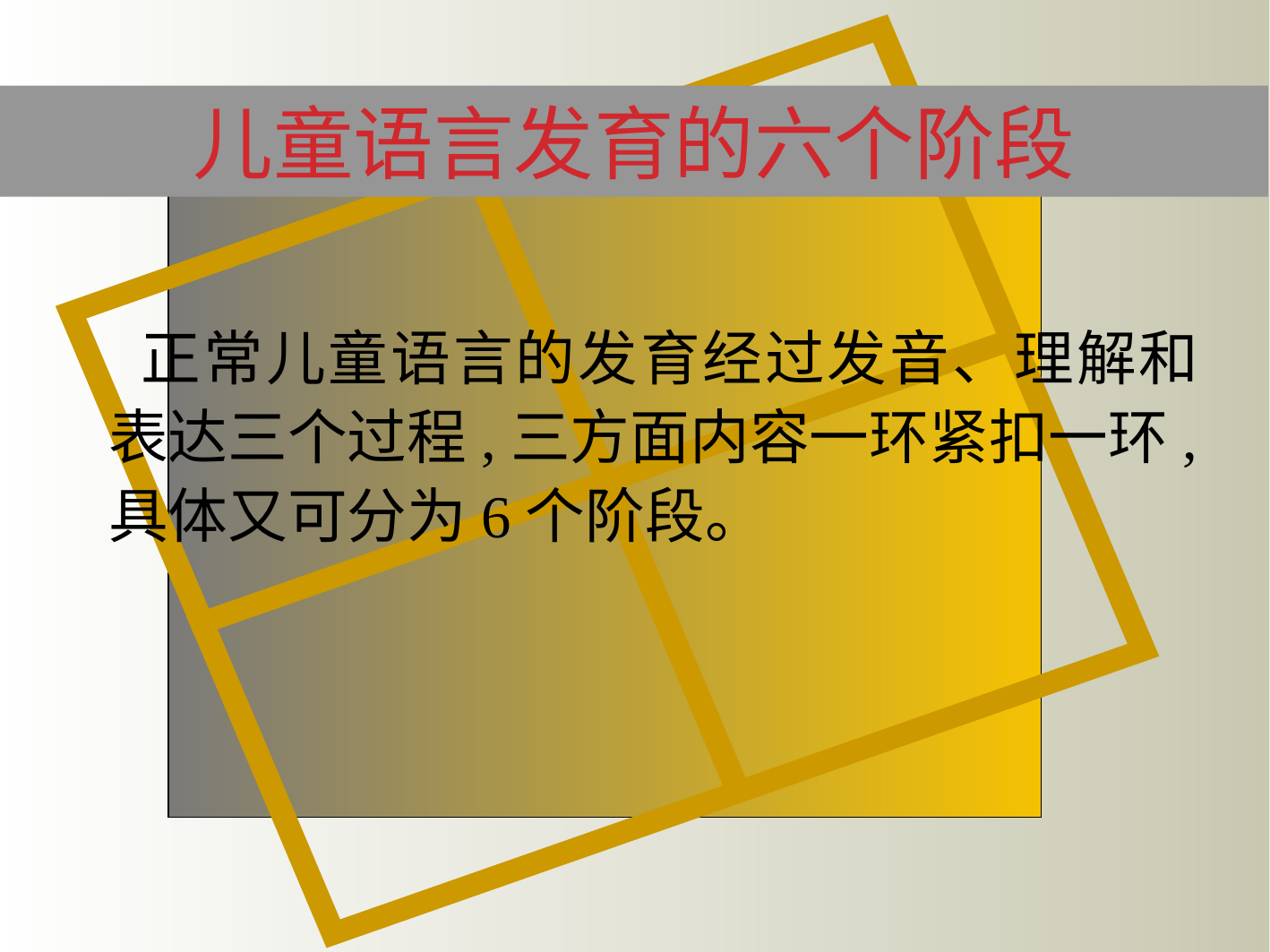

# 儿童语言发育的六个阶段

 正常儿童语言的发育经过发音、理解和表达三个过程,三方面内容一环紧扣一环,具体又可分为6个阶段。